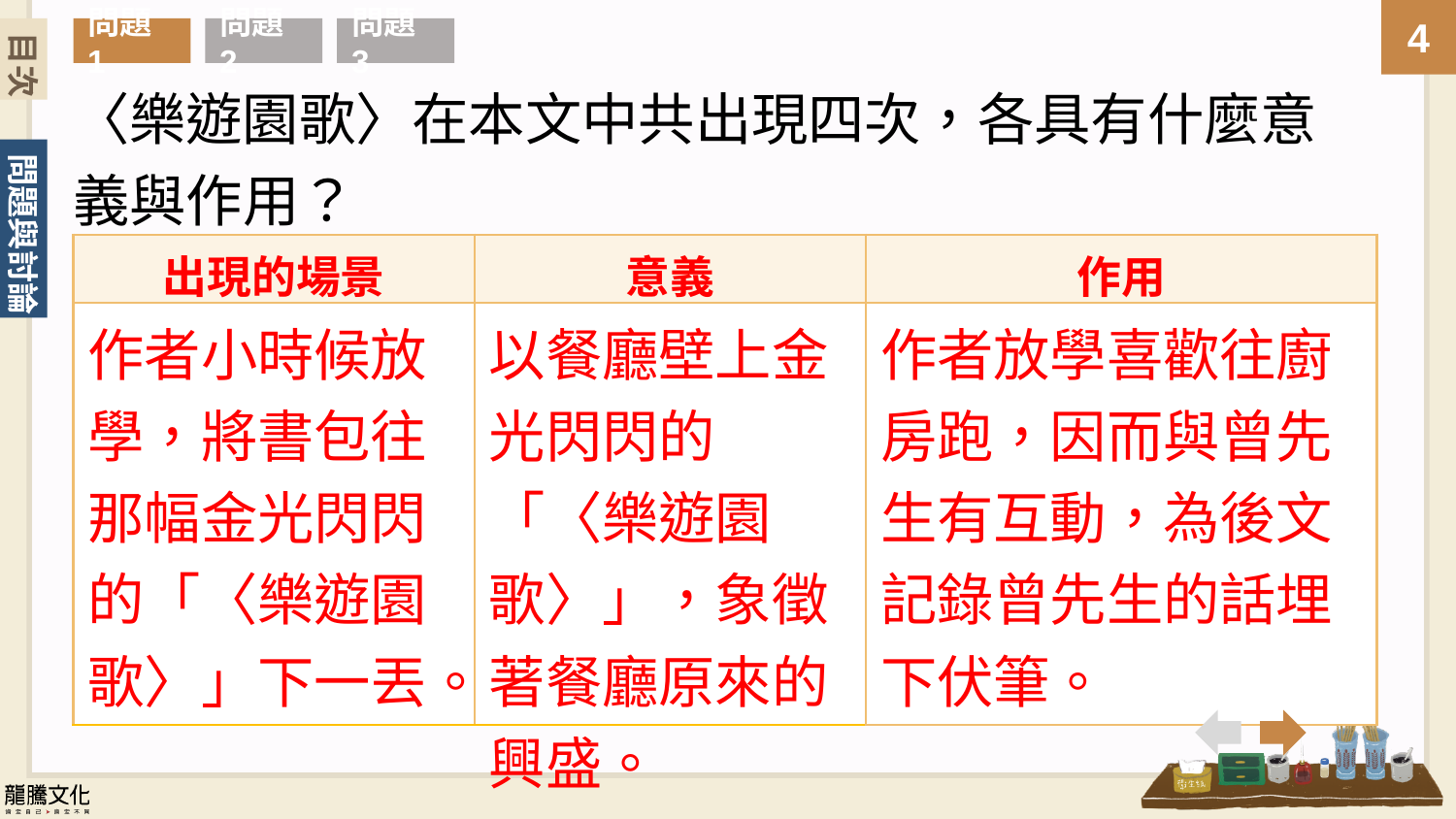

目次
問題1
問題2
問題3
〈樂遊園歌〉在本文中共出現四次，各具有什麼意義與作用？
| 出現的場景 | 意義 | 作用 |
| --- | --- | --- |
| 作者小時候放學，將書包往那幅金光閃閃的「〈樂遊園歌〉」下一丟。 | 以餐廳壁上金光閃閃的「〈樂遊園歌〉」，象徵著餐廳原來的興盛。 | 作者放學喜歡往廚房跑，因而與曾先生有互動，為後文記錄曾先生的話埋下伏筆。 |